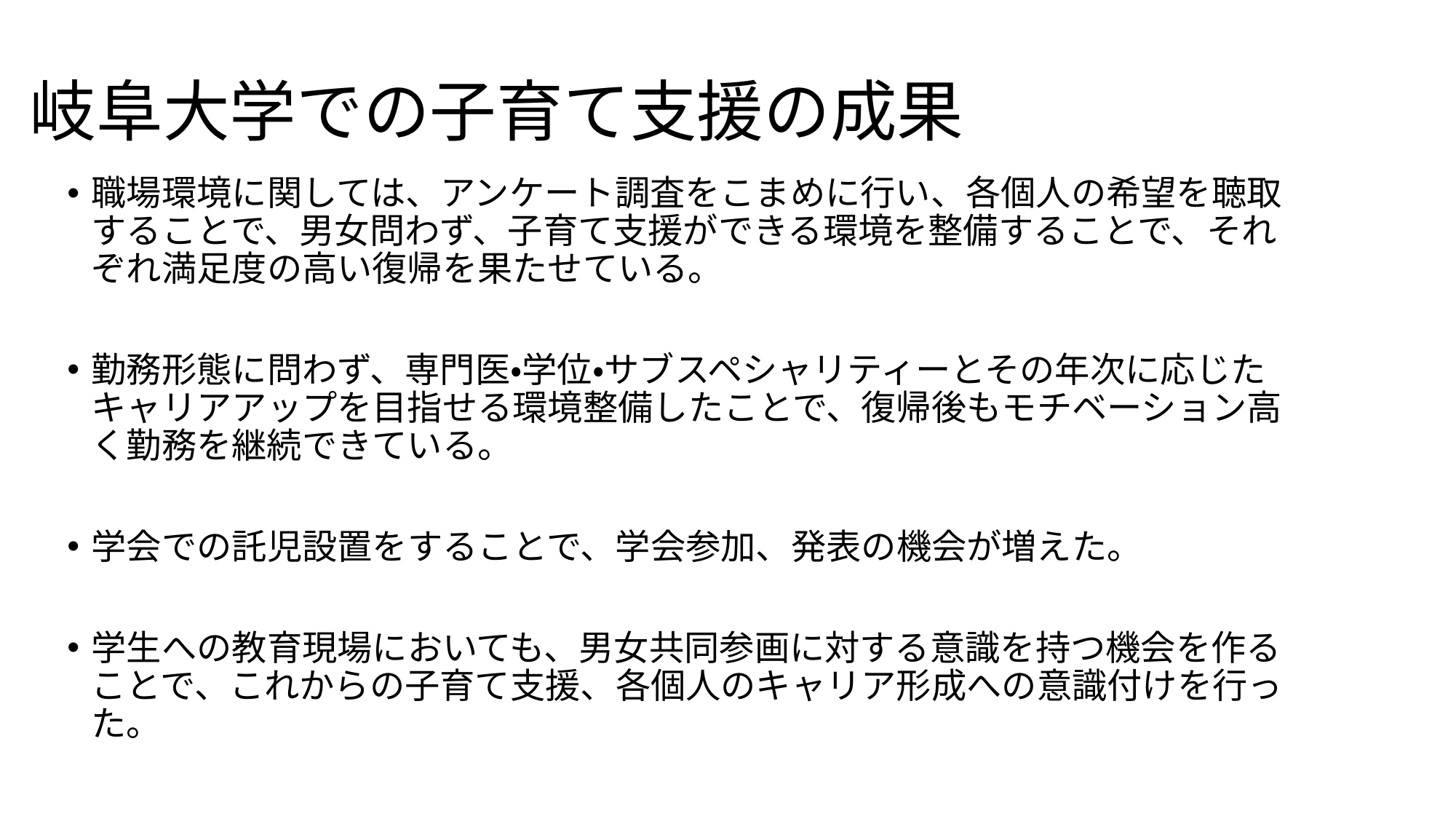

# 岐阜大学での子育て支援の成果
職場環境に関しては、アンケート調査をこまめに行い、各個人の希望を聴取することで、男女問わず、子育て支援ができる環境を整備することで、それぞれ満足度の高い復帰を果たせている。

勤務形態に問わず、専門医・学位・サブスペシャリティーとその年次に応じたキャリアアップを目指せる環境整備したことで、復帰後もモチベーション高く勤務を継続できている。

学会での託児設置をすることで、学会参加、発表の機会が増えた。

学生への教育現場においても、男女共同参画に対する意識を持つ機会を作ることで、これからの子育て支援、各個人のキャリア形成への意識付けを行った。